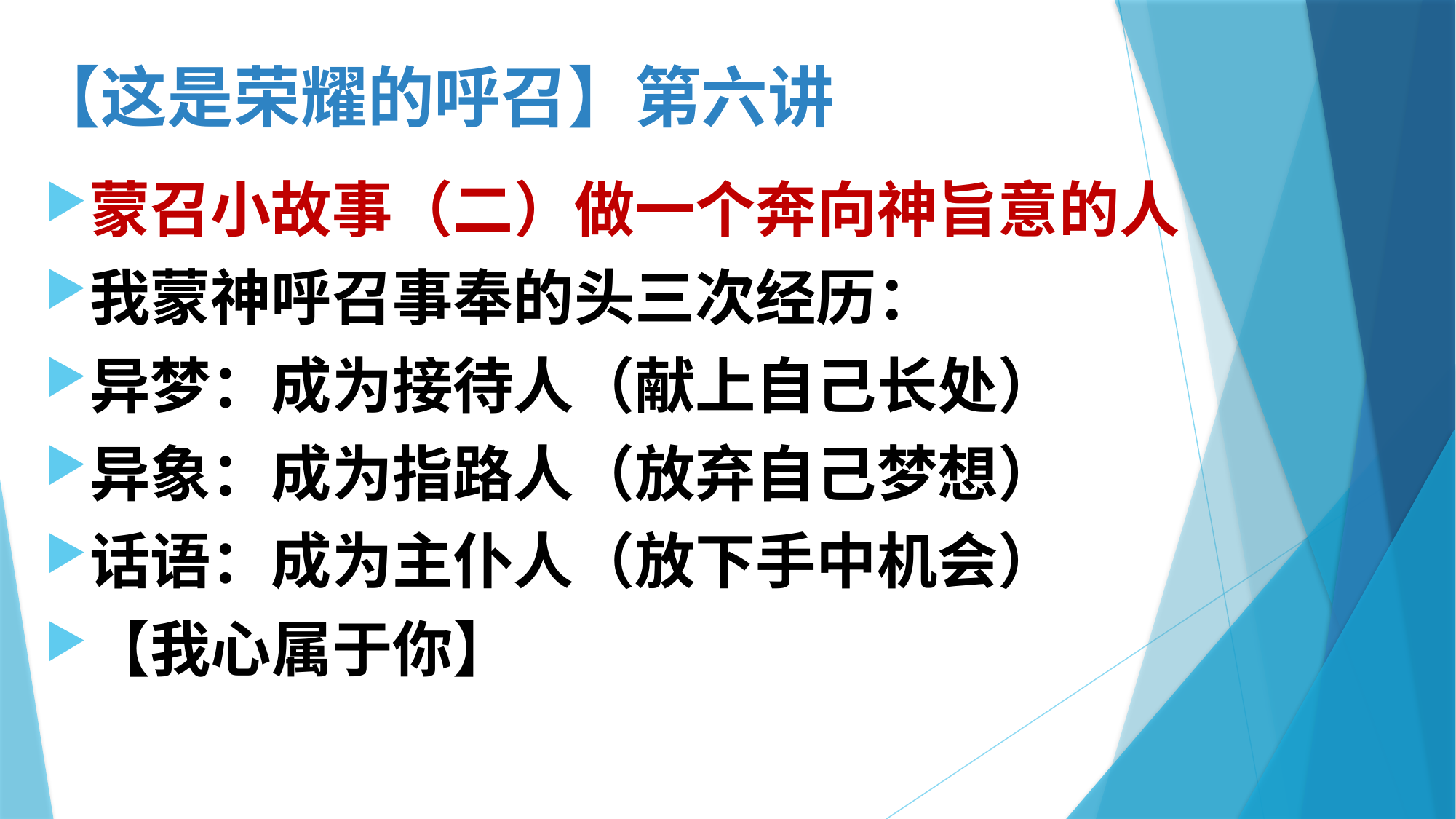

# 【这是荣耀的呼召】第六讲
蒙召小故事（二）做一个奔向神旨意的人
我蒙神呼召事奉的头三次经历：
异梦：成为接待人（献上自己长处）
异象：成为指路人（放弃自己梦想）
话语：成为主仆人（放下手中机会）
【我心属于你】